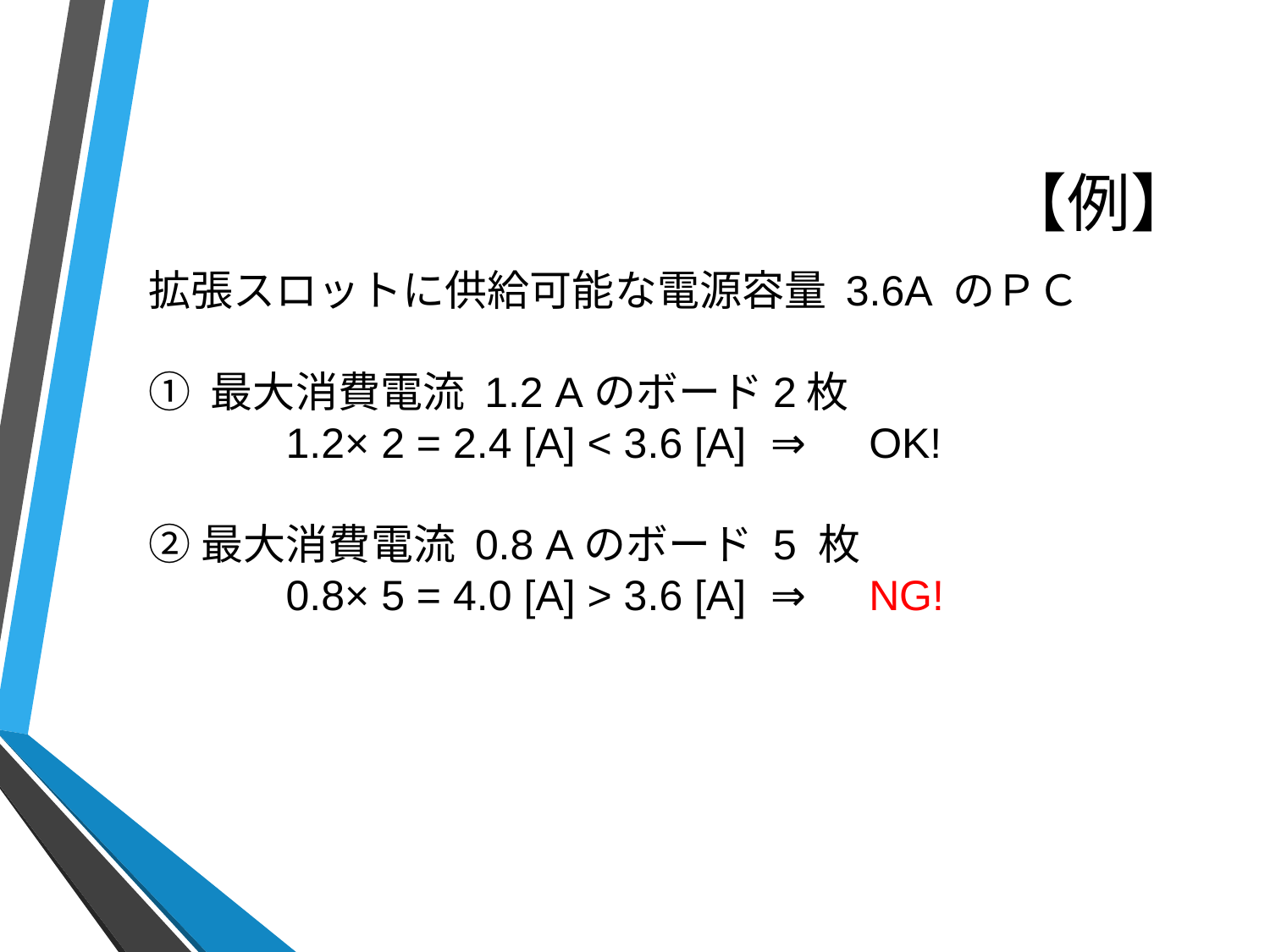

# 【例】
拡張スロットに供給可能な電源容量 3.6A のＰＣ

① 最大消費電流 1.2 Aのボード2枚
　　　1.2× 2 = 2.4 [A] < 3.6 [A]  ⇒　OK!

②最大消費電流 0.8 Aのボード 5 枚
　　　0.8× 5 = 4.0 [A] > 3.6 [A]  ⇒　NG!